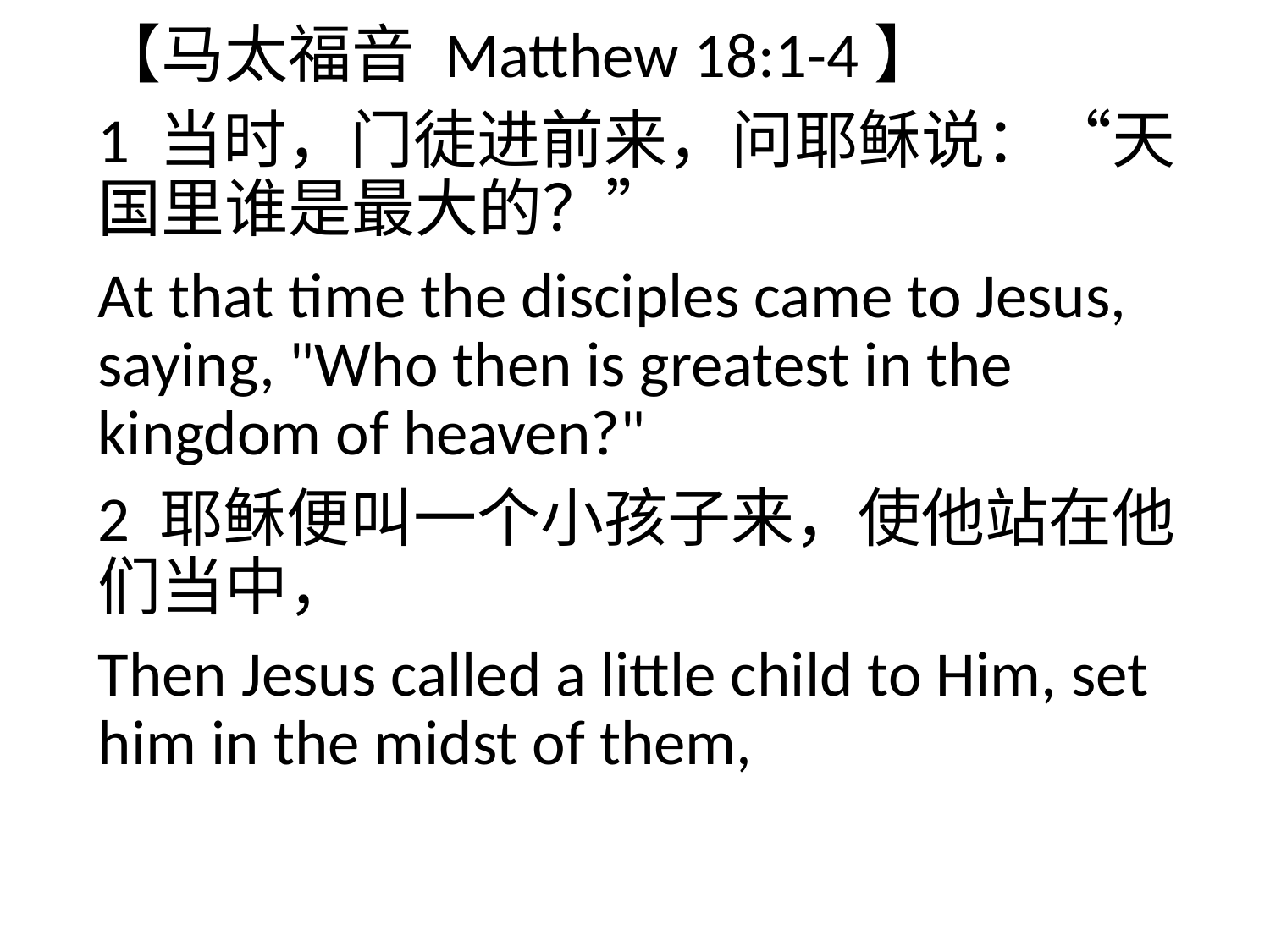

【马太福音 Matthew 18:1-4】
1 当时，门徒进前来，问耶稣说：“天国里谁是最大的？”
At that time the disciples came to Jesus, saying, "Who then is greatest in the kingdom of heaven?"
2 耶稣便叫一个小孩子来，使他站在他们当中，
Then Jesus called a little child to Him, set him in the midst of them,